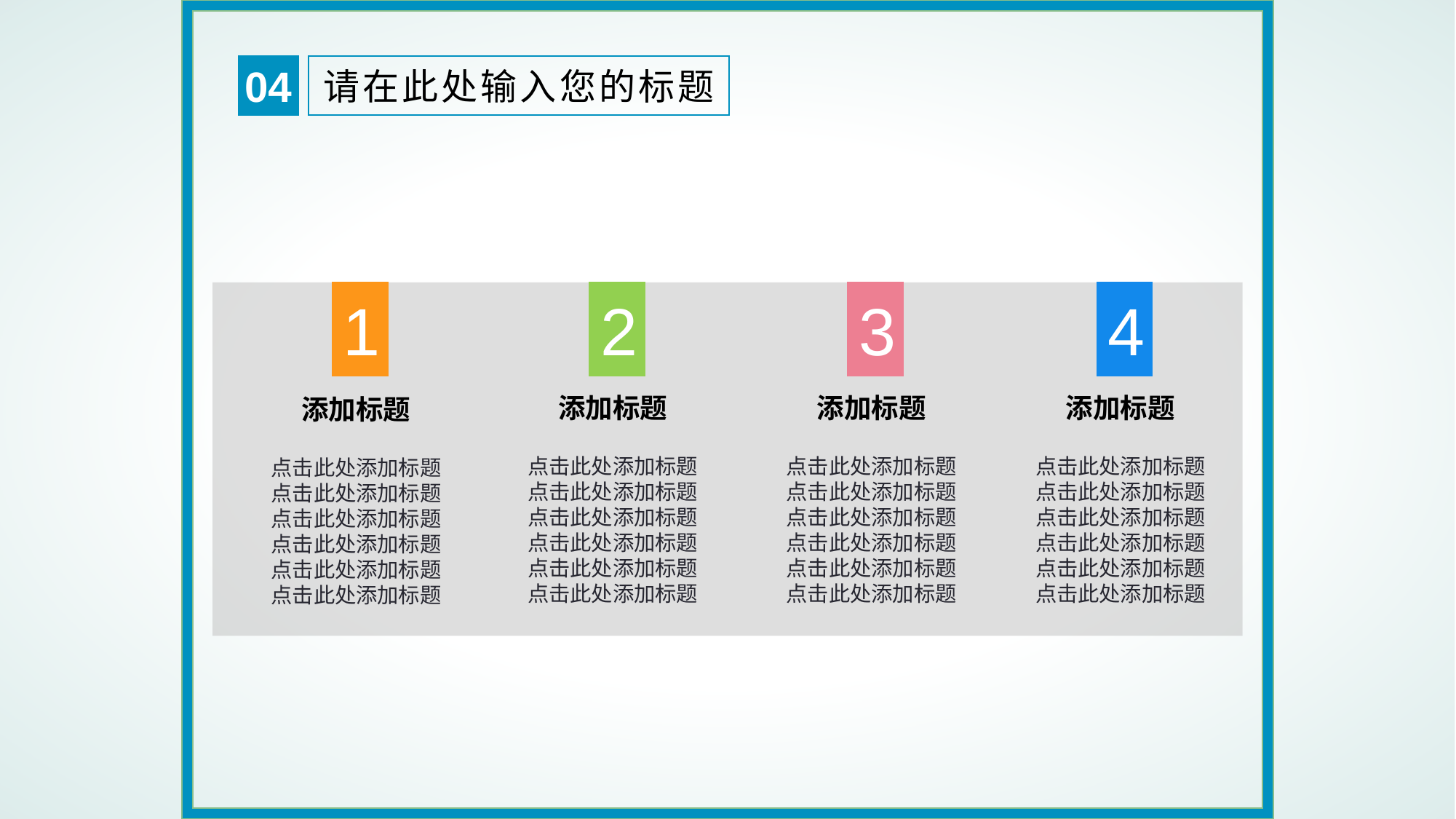

04
请在此处输入您的标题

1
2
3
4
添加标题
添加标题
添加标题
添加标题
点击此处添加标题
点击此处添加标题
点击此处添加标题
点击此处添加标题
点击此处添加标题
点击此处添加标题
点击此处添加标题
点击此处添加标题
点击此处添加标题
点击此处添加标题
点击此处添加标题
点击此处添加标题
点击此处添加标题
点击此处添加标题
点击此处添加标题
点击此处添加标题
点击此处添加标题
点击此处添加标题
点击此处添加标题
点击此处添加标题
点击此处添加标题
点击此处添加标题
点击此处添加标题
点击此处添加标题